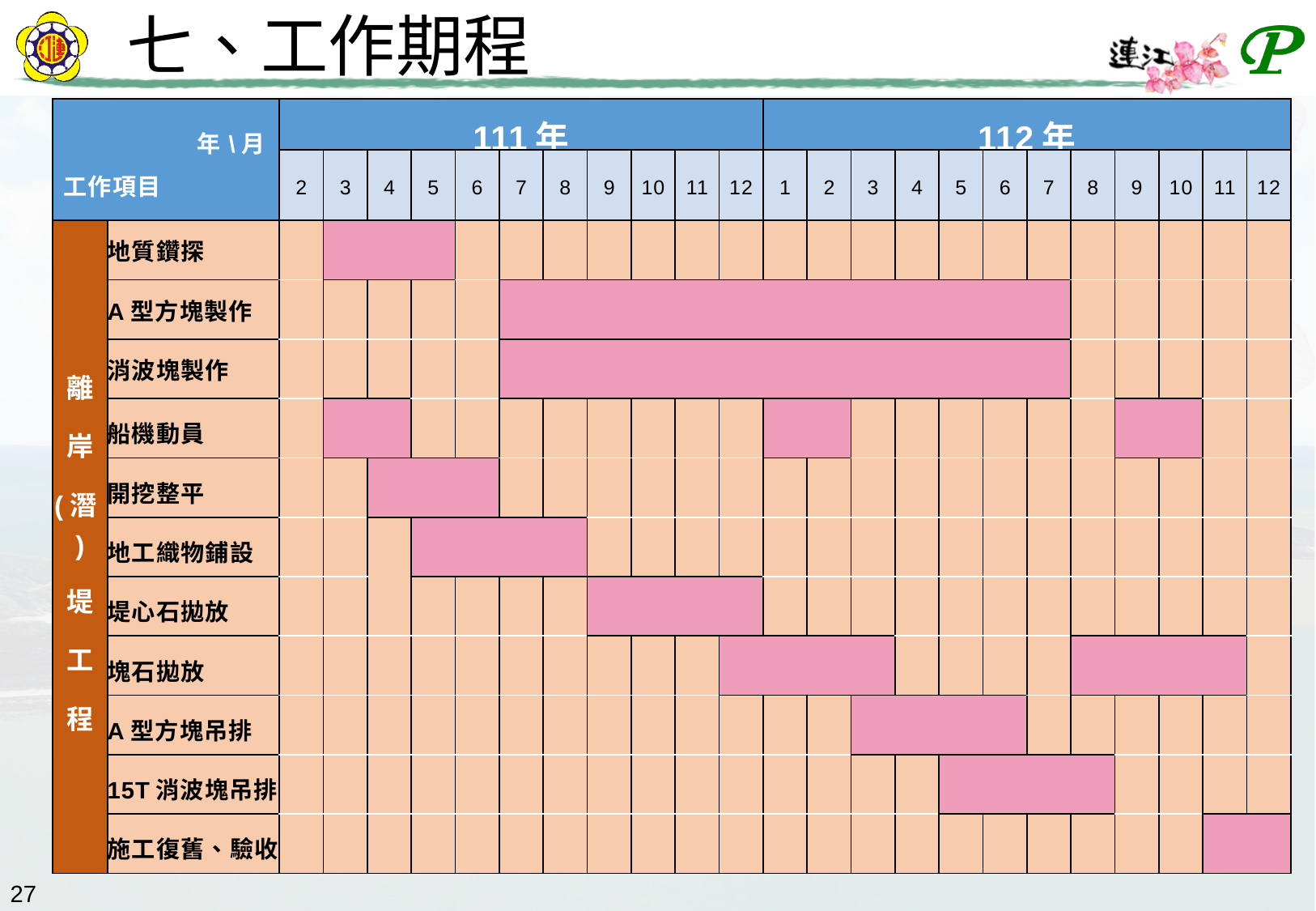

# 七、工作期程
| 年\月 工作項目 |  | 111年 |  |  |  |  |  |  |  |  |  |  | 112年 |  |  |  |  |  |  |  |  |  |  |  |
| --- | --- | --- | --- | --- | --- | --- | --- | --- | --- | --- | --- | --- | --- | --- | --- | --- | --- | --- | --- | --- | --- | --- | --- | --- |
|  |  | 2 | 3 | 4 | 5 | 6 | 7 | 8 | 9 | 10 | 11 | 12 | 1 | 2 | 3 | 4 | 5 | 6 | 7 | 8 | 9 | 10 | 11 | 12 |
| 離 岸 (潛) 堤 工 程 | 地質鑽探 |  |  |  |  |  |  |  |  |  |  |  |  |  |  |  |  |  |  |  |  |  |  |  |
|  | A型方塊製作 |  |  |  |  |  |  |  |  |  |  |  |  |  |  |  |  |  |  |  |  |  |  |  |
|  | 消波塊製作 |  |  |  |  |  |  |  |  |  |  |  |  |  |  |  |  |  |  |  |  |  |  |  |
|  | 船機動員 |  |  |  |  |  |  |  |  |  |  |  |  |  |  |  |  |  |  |  |  |  |  |  |
|  | 開挖整平 |  |  |  |  |  |  |  |  |  |  |  |  |  |  |  |  |  |  |  |  |  |  |  |
|  | 地工織物鋪設 |  |  |  |  |  |  |  |  |  |  |  |  |  |  |  |  |  |  |  |  |  |  |  |
|  | 堤心石拋放 |  |  |  |  |  |  |  |  |  |  |  |  |  |  |  |  |  |  |  |  |  |  |  |
|  | 塊石拋放 |  |  |  |  |  |  |  |  |  |  |  |  |  |  |  |  |  |  |  |  |  |  |  |
|  | A型方塊吊排 |  |  |  |  |  |  |  |  |  |  |  |  |  |  |  |  |  |  |  |  |  |  |  |
|  | 15T消波塊吊排 |  |  |  |  |  |  |  |  |  |  |  |  |  |  |  |  |  |  |  |  |  |  |  |
|  | 施工復舊、驗收 |  |  |  |  |  |  |  |  |  |  |  |  |  |  |  |  |  |  |  |  |  |  |  |
27